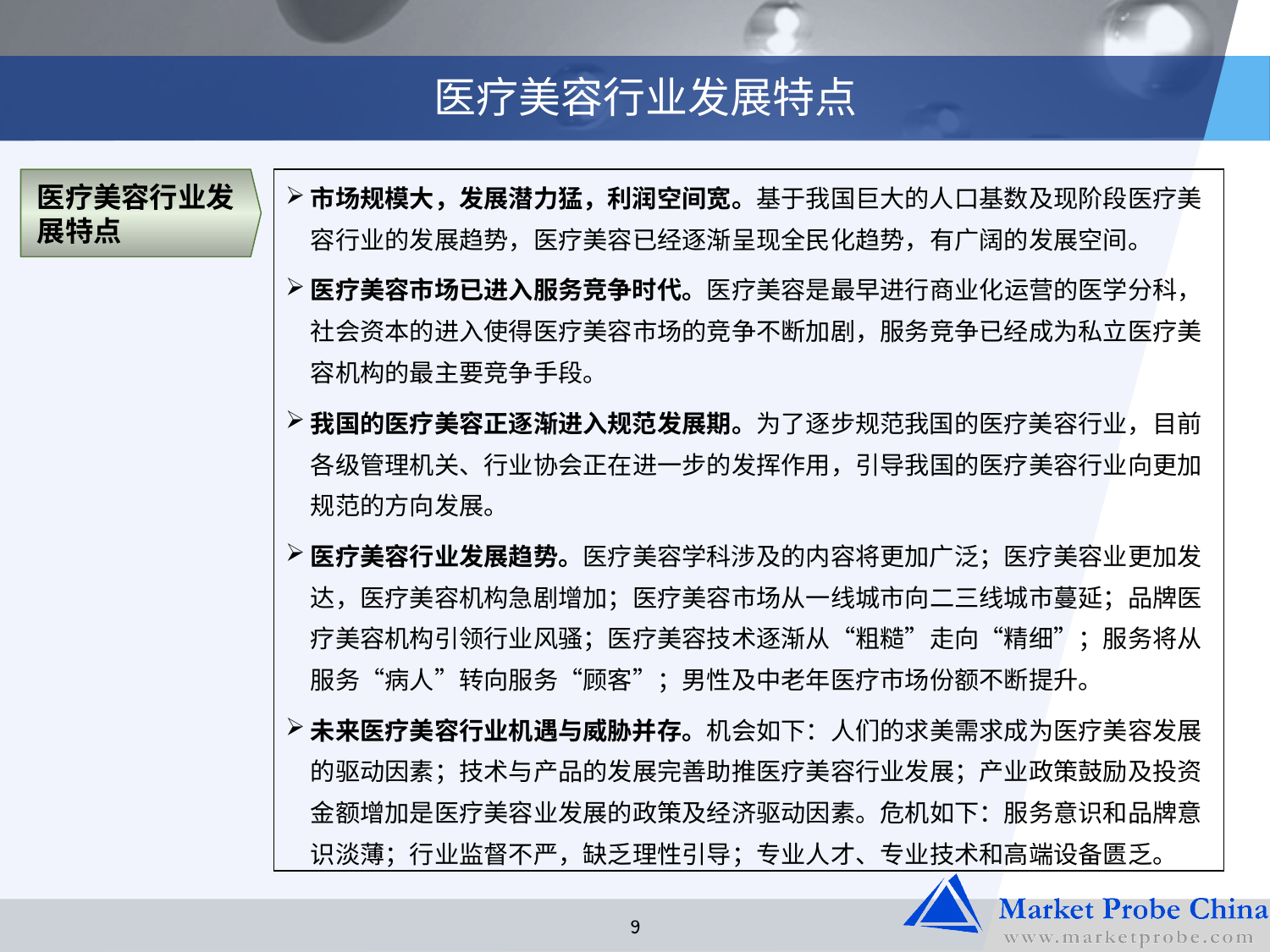

# 医疗美容行业发展特点
医疗美容行业发展特点
市场规模大，发展潜力猛，利润空间宽。基于我国巨大的人口基数及现阶段医疗美容行业的发展趋势，医疗美容已经逐渐呈现全民化趋势，有广阔的发展空间。
医疗美容市场已进入服务竞争时代。医疗美容是最早进行商业化运营的医学分科，社会资本的进入使得医疗美容市场的竞争不断加剧，服务竞争已经成为私立医疗美容机构的最主要竞争手段。
我国的医疗美容正逐渐进入规范发展期。为了逐步规范我国的医疗美容行业，目前各级管理机关、行业协会正在进一步的发挥作用，引导我国的医疗美容行业向更加规范的方向发展。
医疗美容行业发展趋势。医疗美容学科涉及的内容将更加广泛；医疗美容业更加发达，医疗美容机构急剧增加；医疗美容市场从一线城市向二三线城市蔓延；品牌医疗美容机构引领行业风骚；医疗美容技术逐渐从“粗糙”走向“精细”；服务将从服务“病人”转向服务“顾客”；男性及中老年医疗市场份额不断提升。
未来医疗美容行业机遇与威胁并存。机会如下：人们的求美需求成为医疗美容发展的驱动因素；技术与产品的发展完善助推医疗美容行业发展；产业政策鼓励及投资金额增加是医疗美容业发展的政策及经济驱动因素。危机如下：服务意识和品牌意识淡薄；行业监督不严，缺乏理性引导；专业人才、专业技术和高端设备匮乏。
9